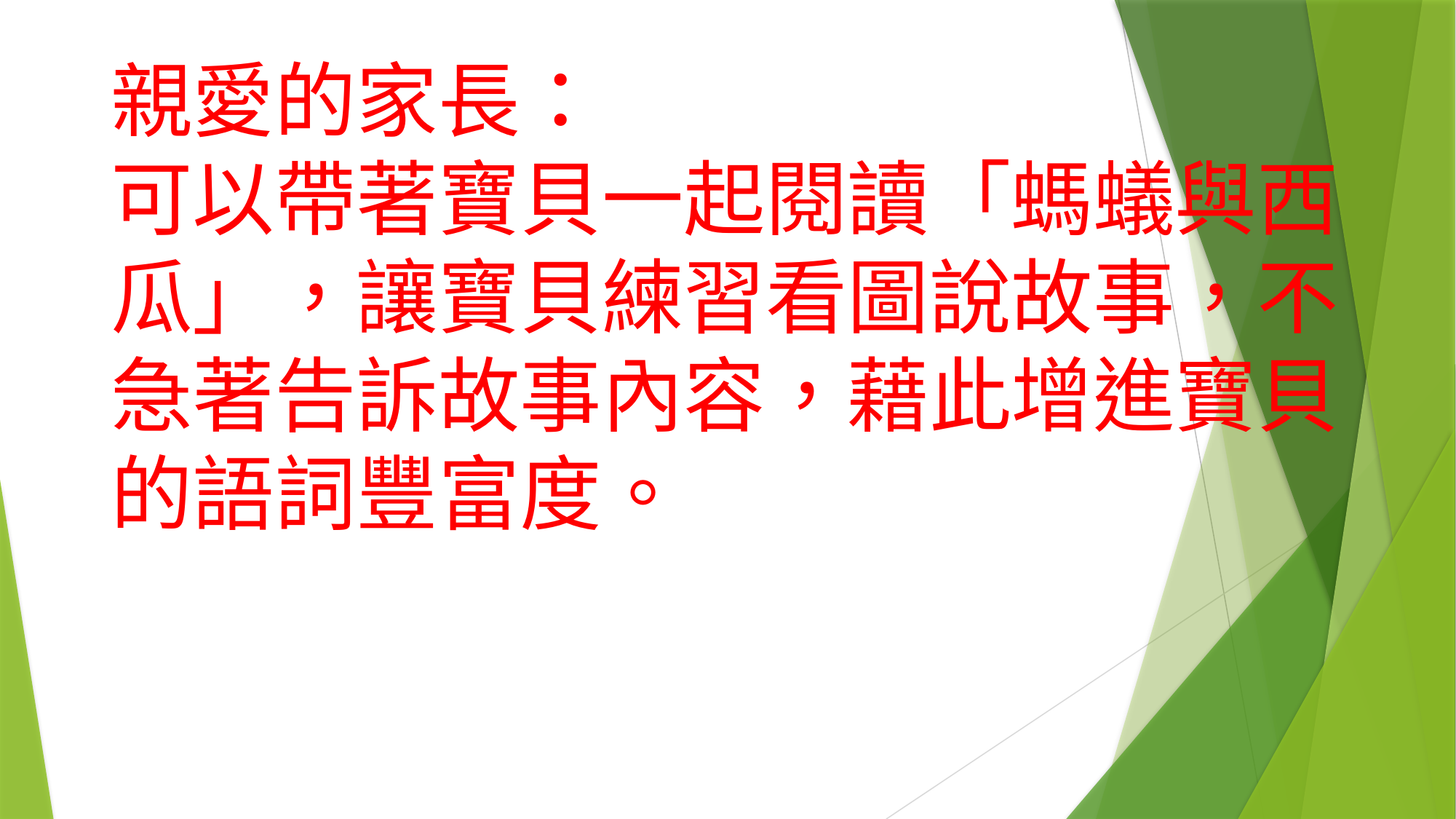

# 親愛的家長： 可以帶著寶貝一起閱讀「螞蟻與西瓜」，讓寶貝練習看圖說故事，不急著告訴故事內容，藉此增進寶貝的語詞豐富度。